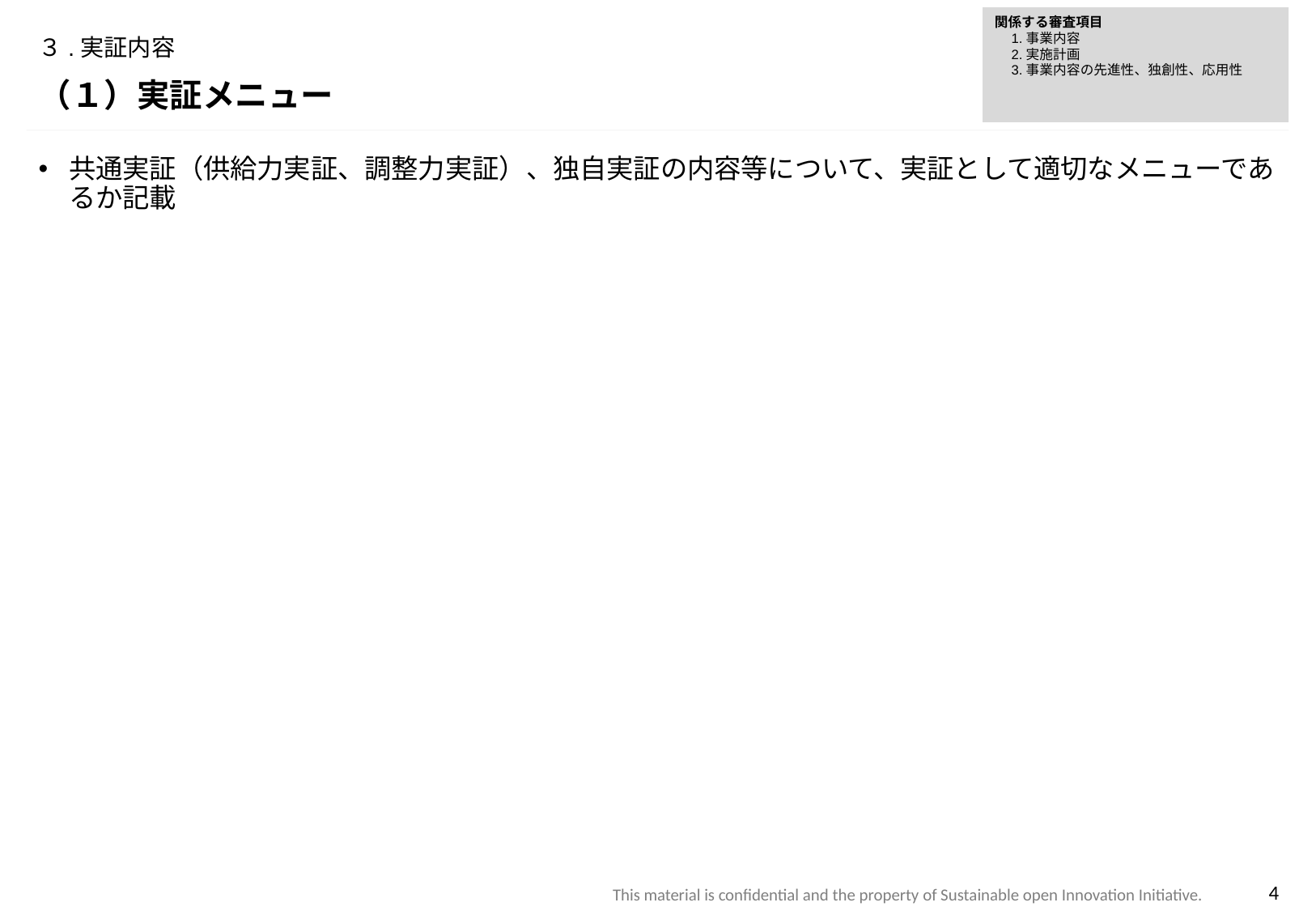

関係する審査項目
　1.事業内容
　2.実施計画
　3.事業内容の先進性、独創性、応用性
# ３.実証内容
（１）実証メニュー
共通実証（供給力実証、調整力実証）、独自実証の内容等について、実証として適切なメニューであるか記載